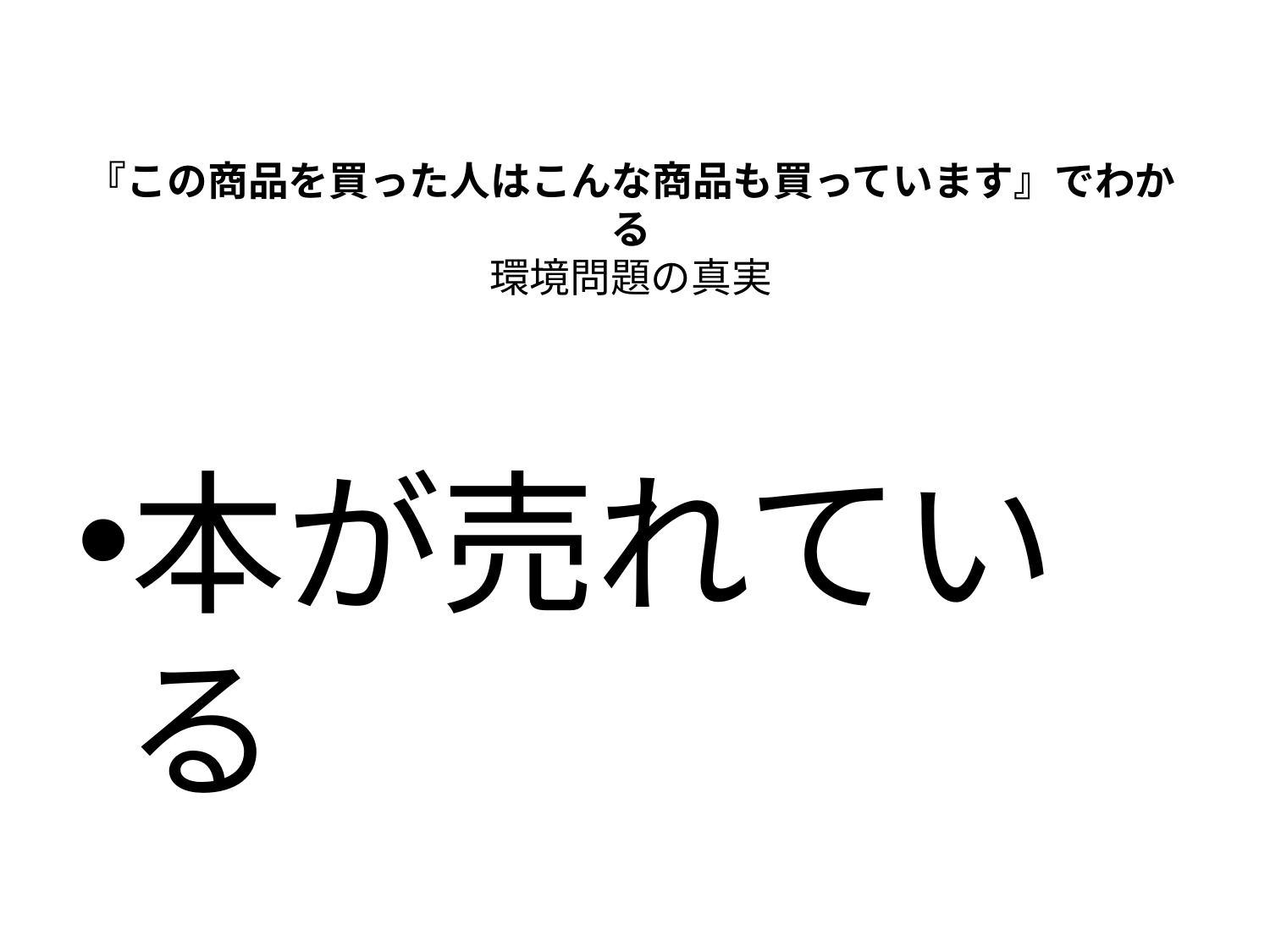

# 『この商品を買った人はこんな商品も買っています』でわかる 環境問題の真実

本が売れている